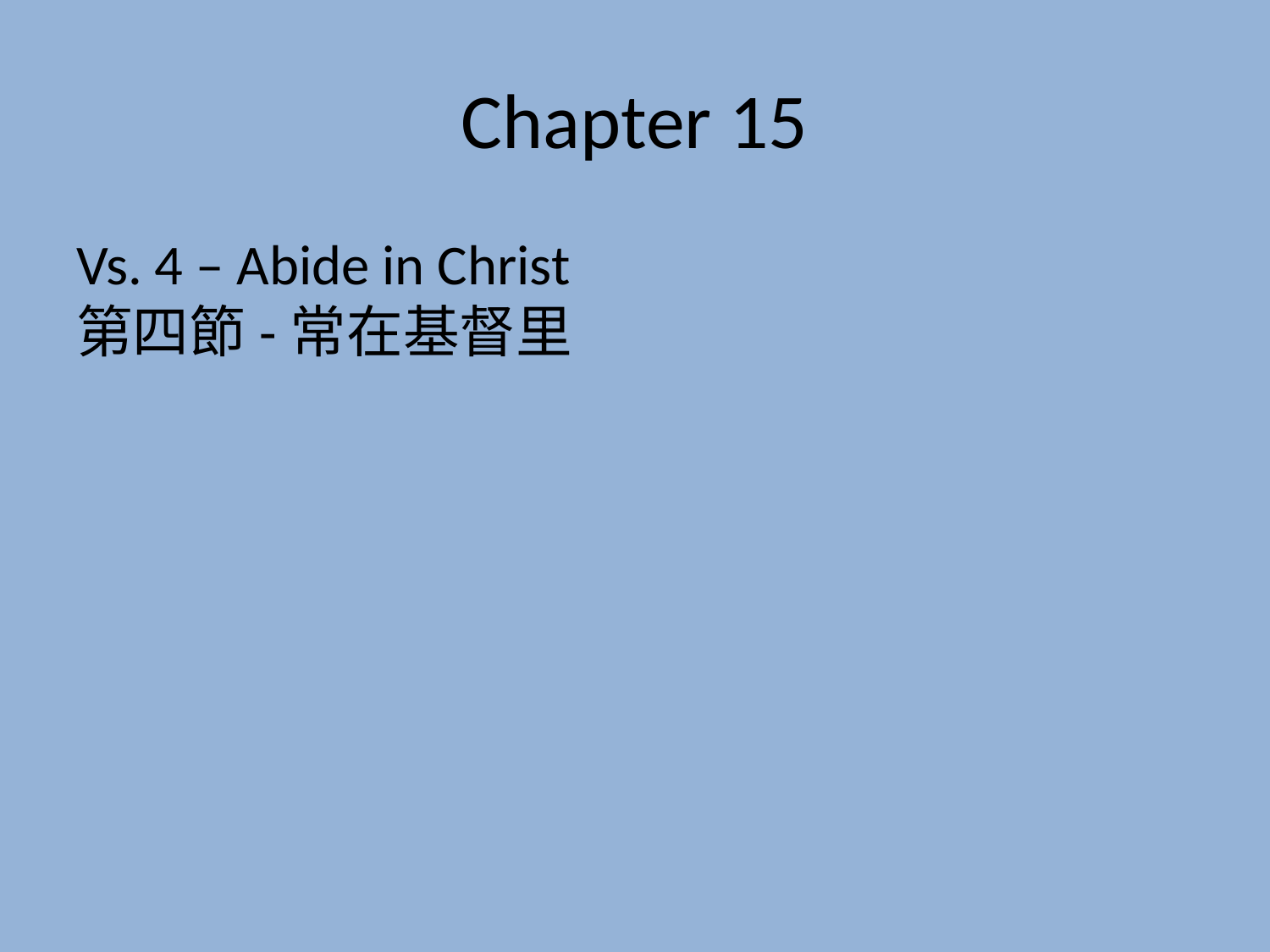

# Chapter 15
Vs. 4 – Abide in Christ
第四節-常在基督里